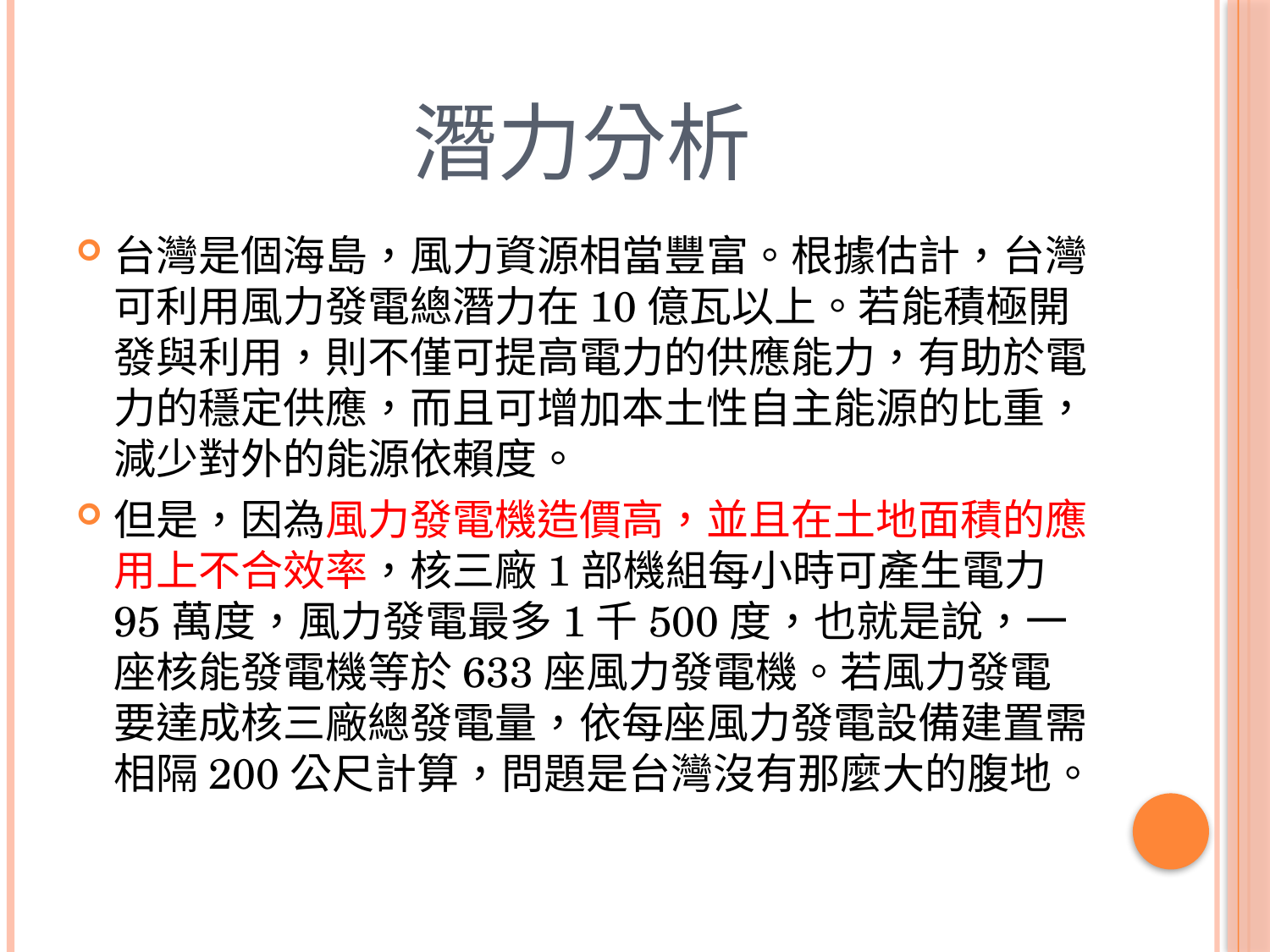

# 潛力分析
台灣是個海島，風力資源相當豐富。根據估計，台灣可利用風力發電總潛力在10億瓦以上。若能積極開發與利用，則不僅可提高電力的供應能力，有助於電力的穩定供應，而且可增加本土性自主能源的比重，減少對外的能源依賴度。
但是，因為風力發電機造價高，並且在土地面積的應用上不合效率，核三廠1部機組每小時可產生電力95萬度，風力發電最多1千500度，也就是說，一座核能發電機等於633座風力發電機。若風力發電要達成核三廠總發電量，依每座風力發電設備建置需相隔200公尺計算，問題是台灣沒有那麼大的腹地。